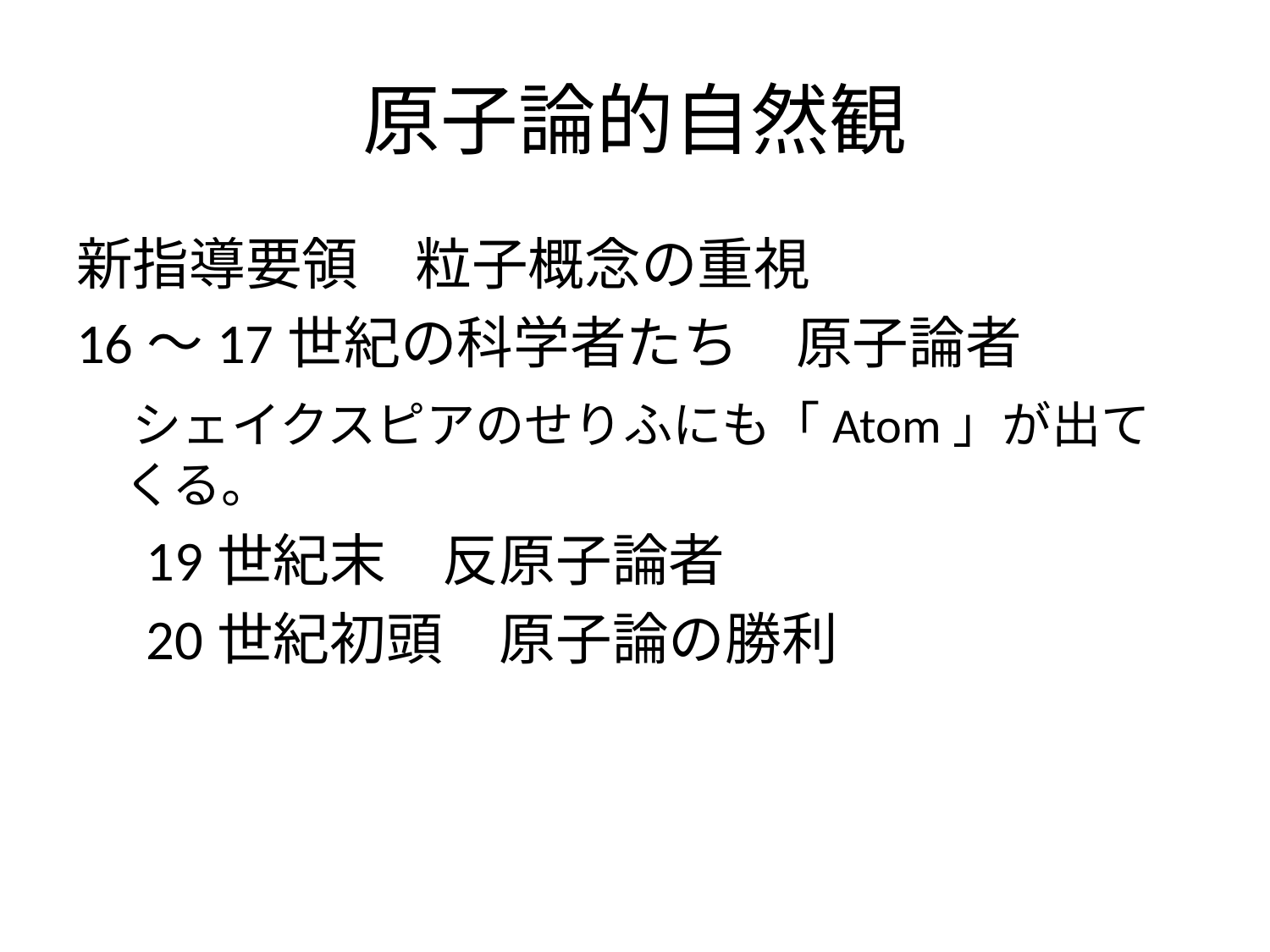

# 原子論的自然観
新指導要領　粒子概念の重視
16～17世紀の科学者たち　原子論者
　シェイクスピアのせりふにも「Atom」が出てくる。
　19世紀末　反原子論者
　20世紀初頭　原子論の勝利